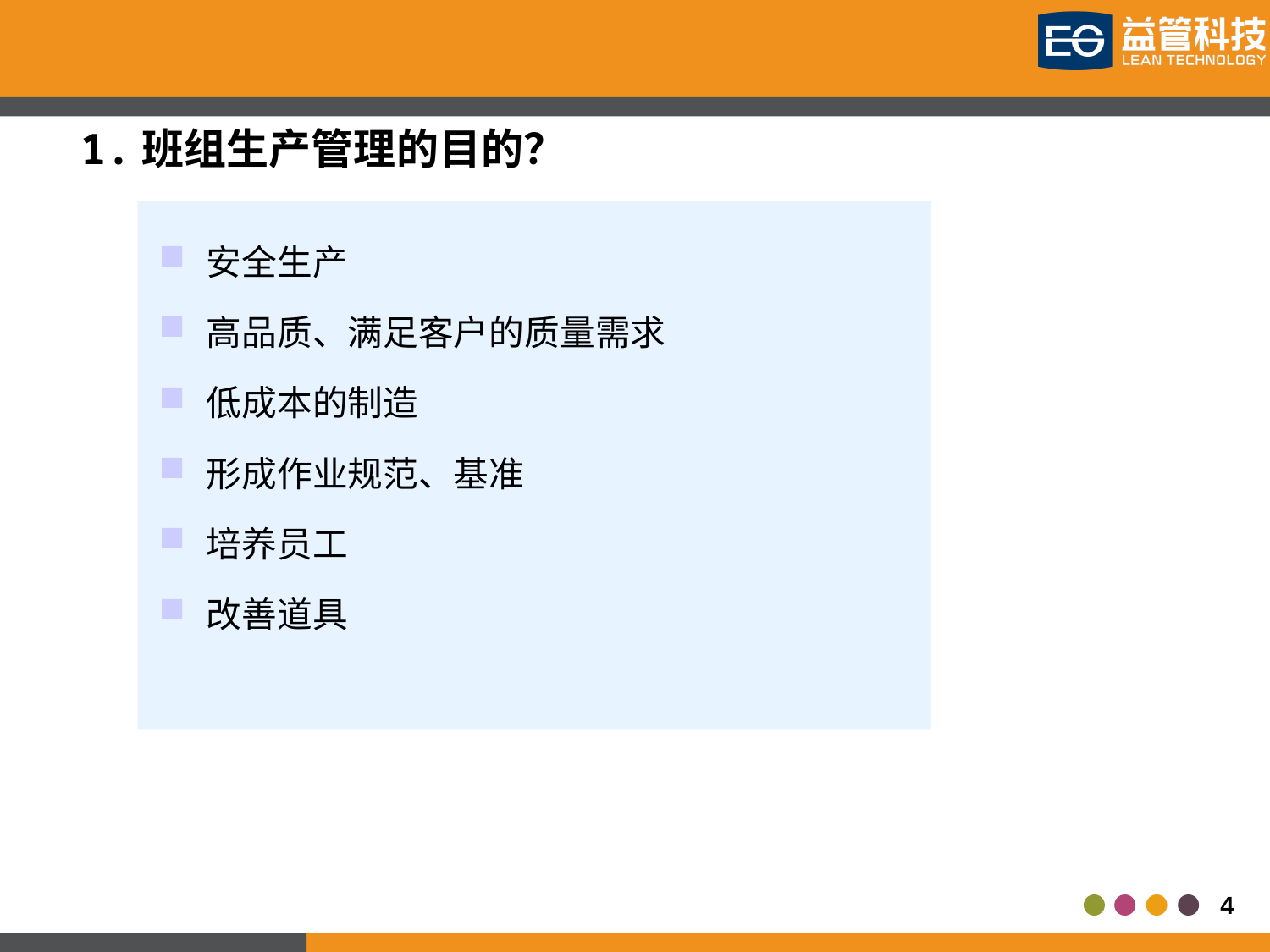

1.班组生产管理的目的？

安全生产
高品质、满足客户的质量需求
低成本的制造
形成作业规范、基准
培养员工
改善道具